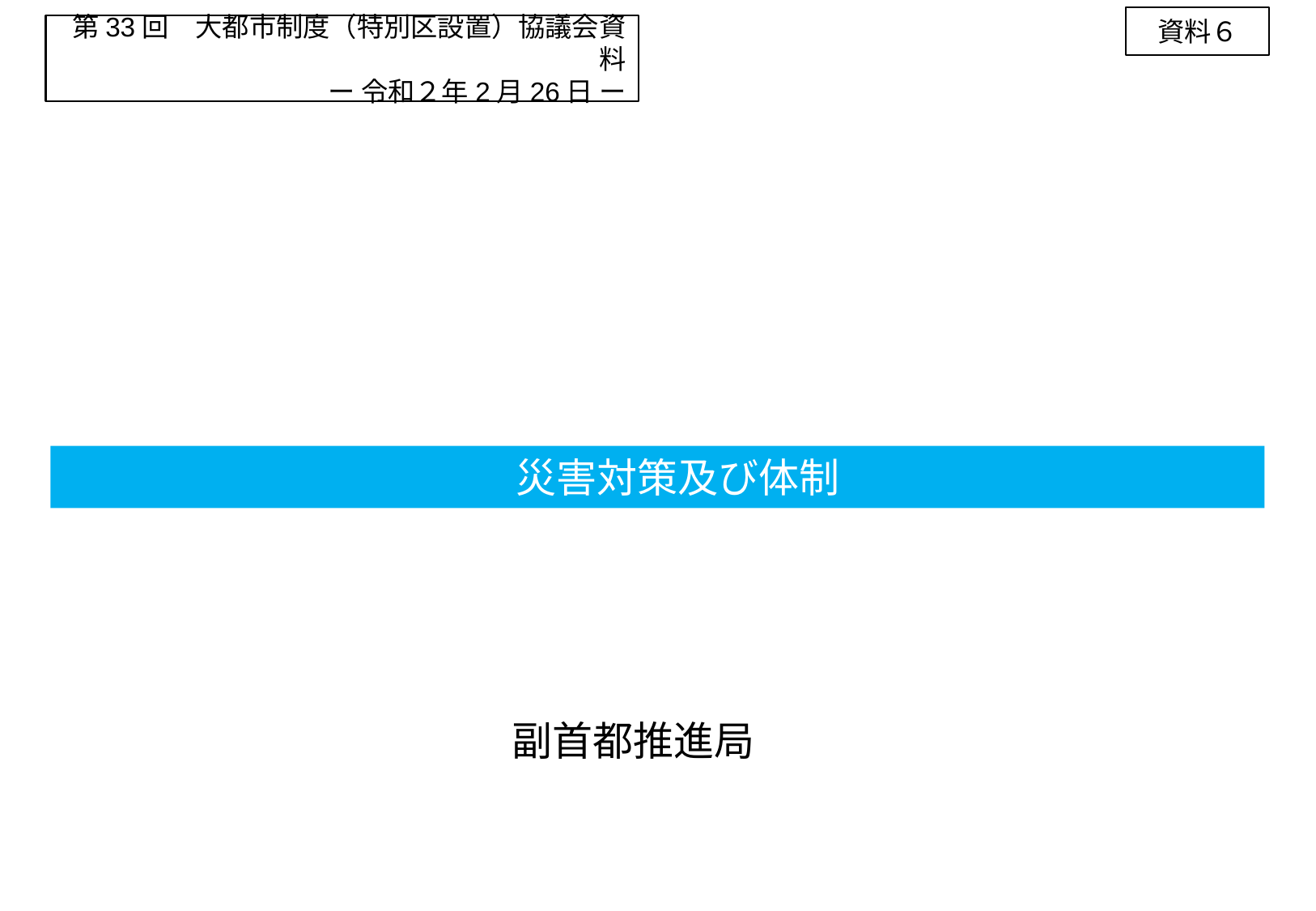

資料６
第33回　大都市制度（特別区設置）協議会資料
ー 令和２年2月26日 ー
　災害対策及び体制
副首都推進局